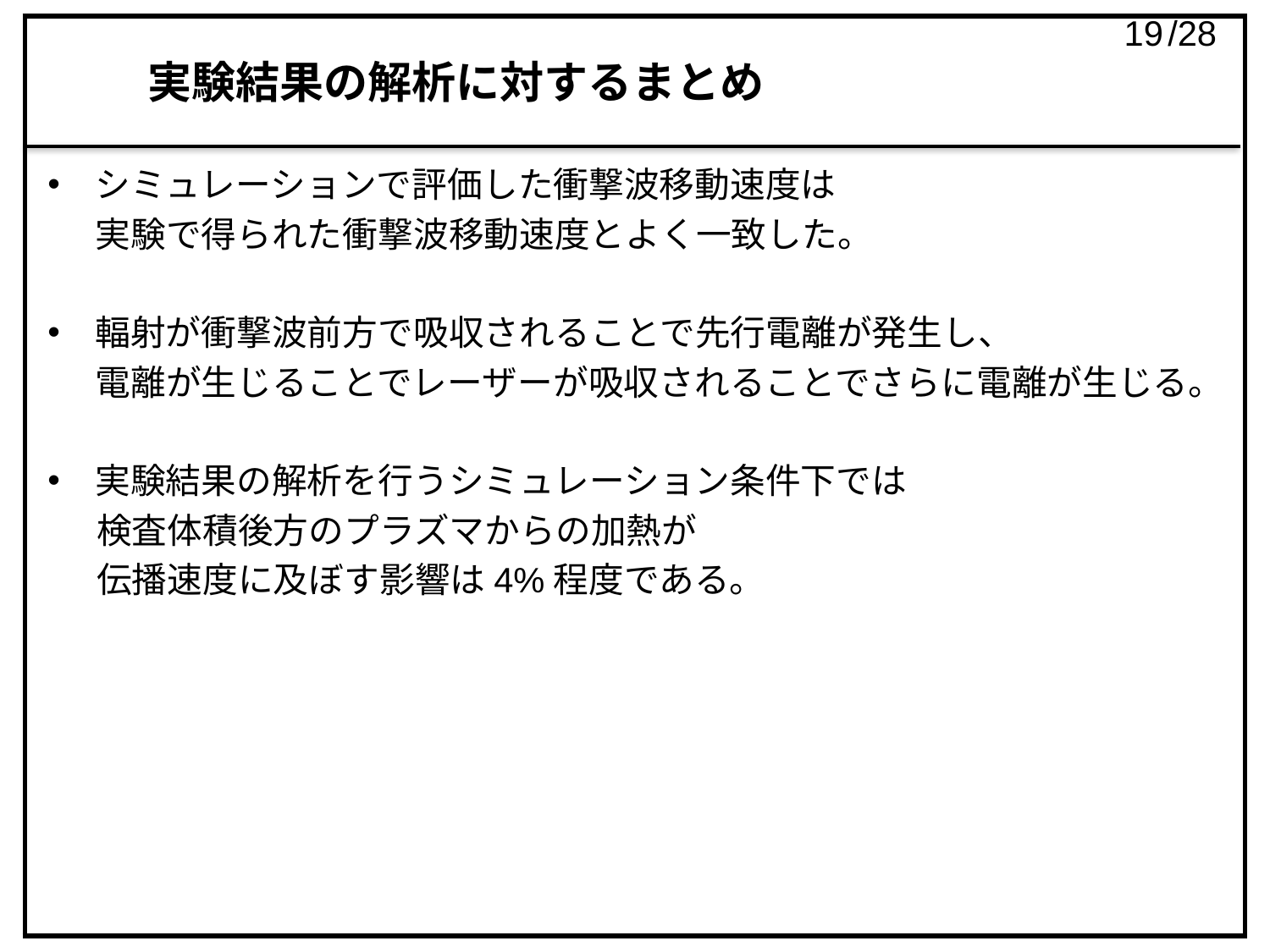

19
# 実験結果の解析に対するまとめ
シミュレーションで評価した衝撃波移動速度は
     実験で得られた衝撃波移動速度とよく一致した。

輻射が衝撃波前方で吸収されることで先行電離が発生し、
     電離が生じることでレーザーが吸収されることでさらに電離が生じる。

実験結果の解析を行うシミュレーション条件下では
検査体積後方のプラズマからの加熱が
伝播速度に及ぼす影響は4%程度である。